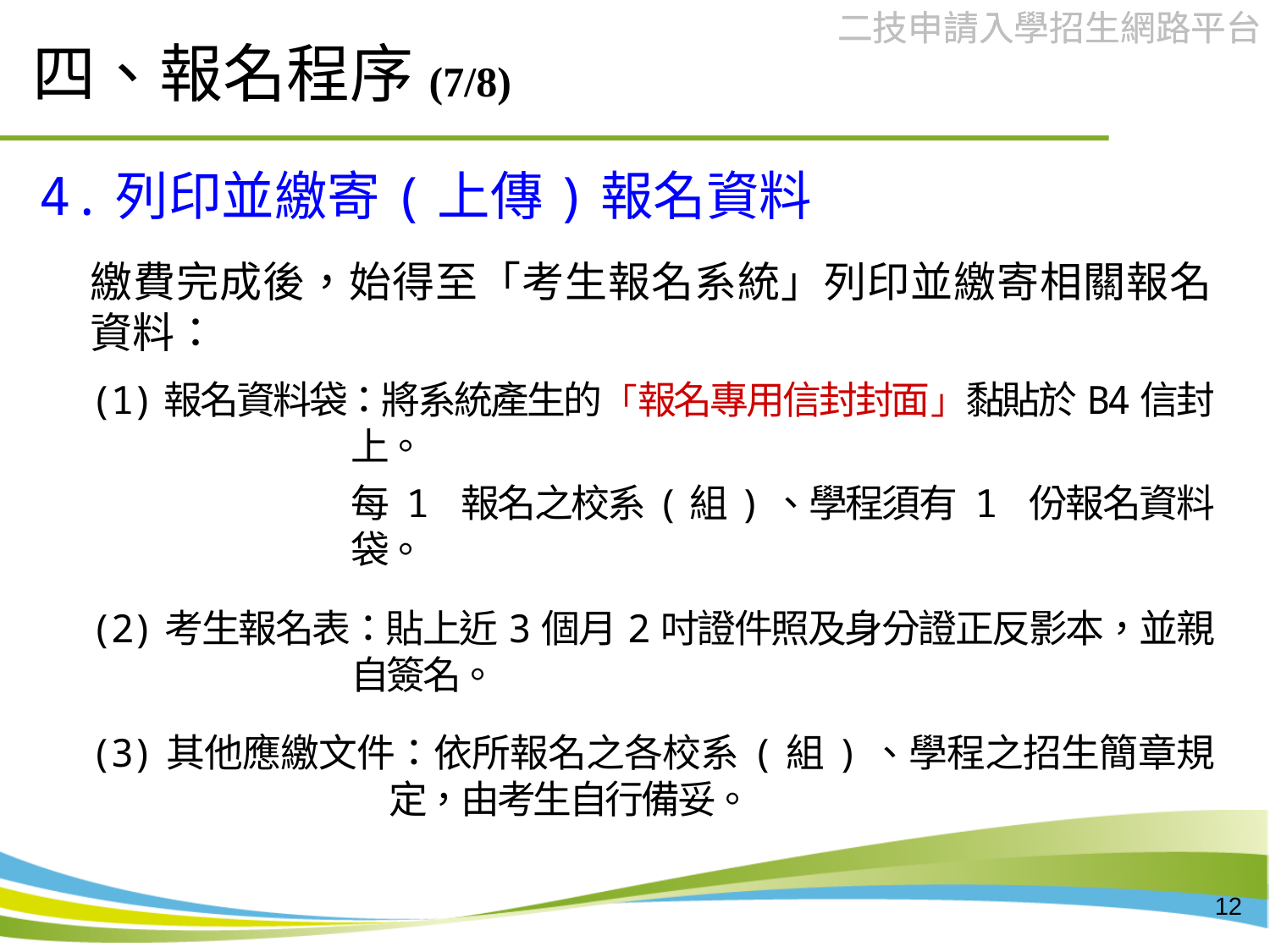

# 四、報名程序(7/8)
4.列印並繳寄(上傳)報名資料
繳費完成後，始得至「考生報名系統」列印並繳寄相關報名資料：
(1)報名資料袋：將系統產生的「報名專用信封封面」黏貼於B4信封上。
每 1 報名之校系(組)、學程須有 1 份報名資料袋。
(2)考生報名表：貼上近3個月2吋證件照及身分證正反影本，並親自簽名。
(3)其他應繳文件：依所報名之各校系(組)、學程之招生簡章規定，由考生自行備妥。

12